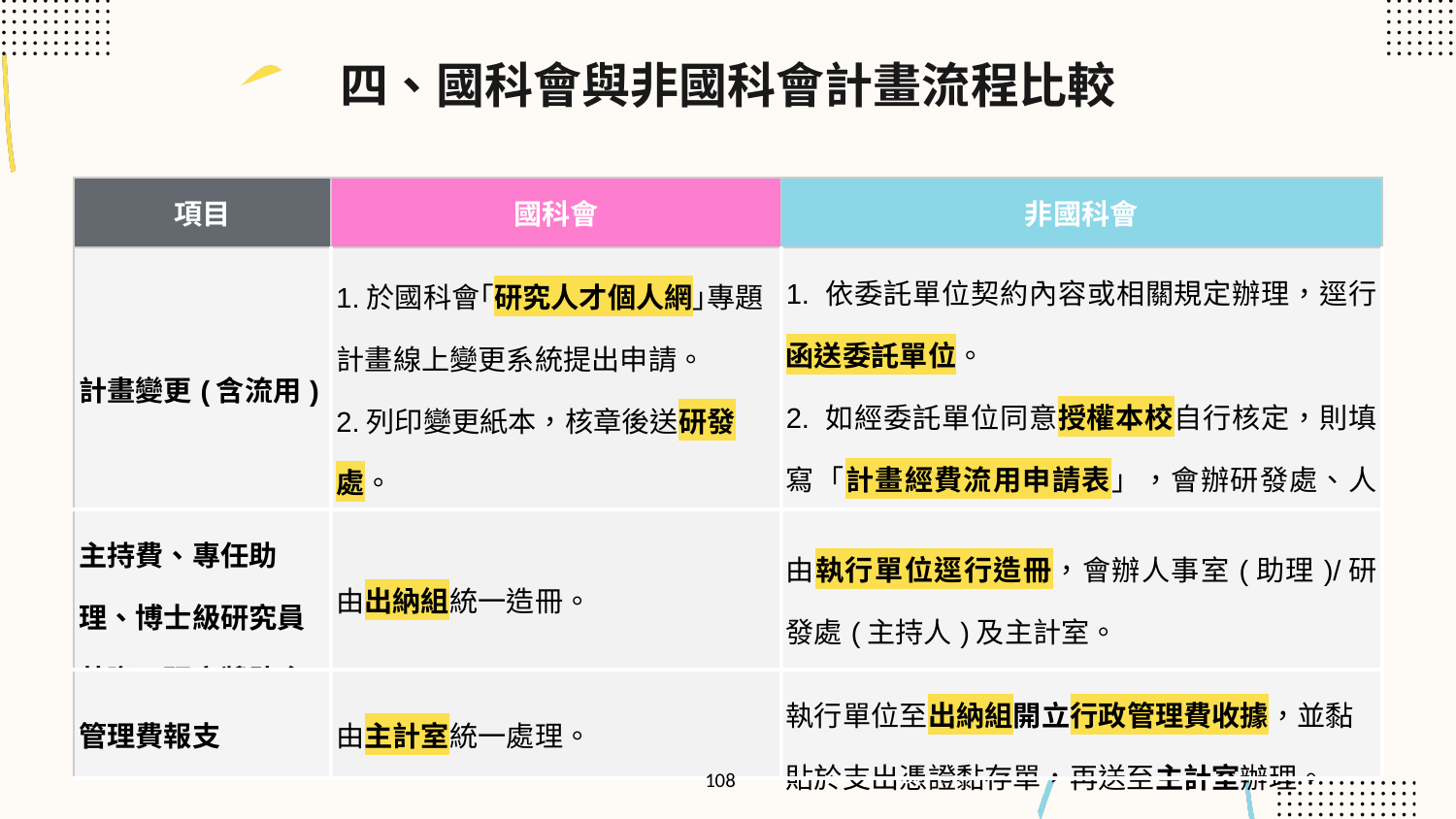

四、國科會與非國科會計畫流程比較
| 項目 | 國科會 | 非國科會 |
| --- | --- | --- |
| 計畫變更(含流用) | 1.於國科會｢研究人才個人網｣專題計畫線上變更系統提出申請。 2.列印變更紙本，核章後送研發處。 | 1. 依委託單位契約內容或相關規定辦理，逕行函送委託單位。 2. 如經委託單位同意授權本校自行核定，則填寫「計畫經費流用申請表」，會辦研發處、人事室(人事費)、主計室後，由研發長核定。 |
| 主持費、專任助理、博士級研究員薪資、研究獎助金 | 由出納組統一造冊。 | 由執行單位逕行造冊，會辦人事室(助理)/研發處(主持人)及主計室。 |
| 管理費報支 | 由主計室統一處理。 | 執行單位至出納組開立行政管理費收據，並黏貼於支出憑證黏存單，再送至主計室辦理。 |

Learning Objectives

Customer Objectives

108